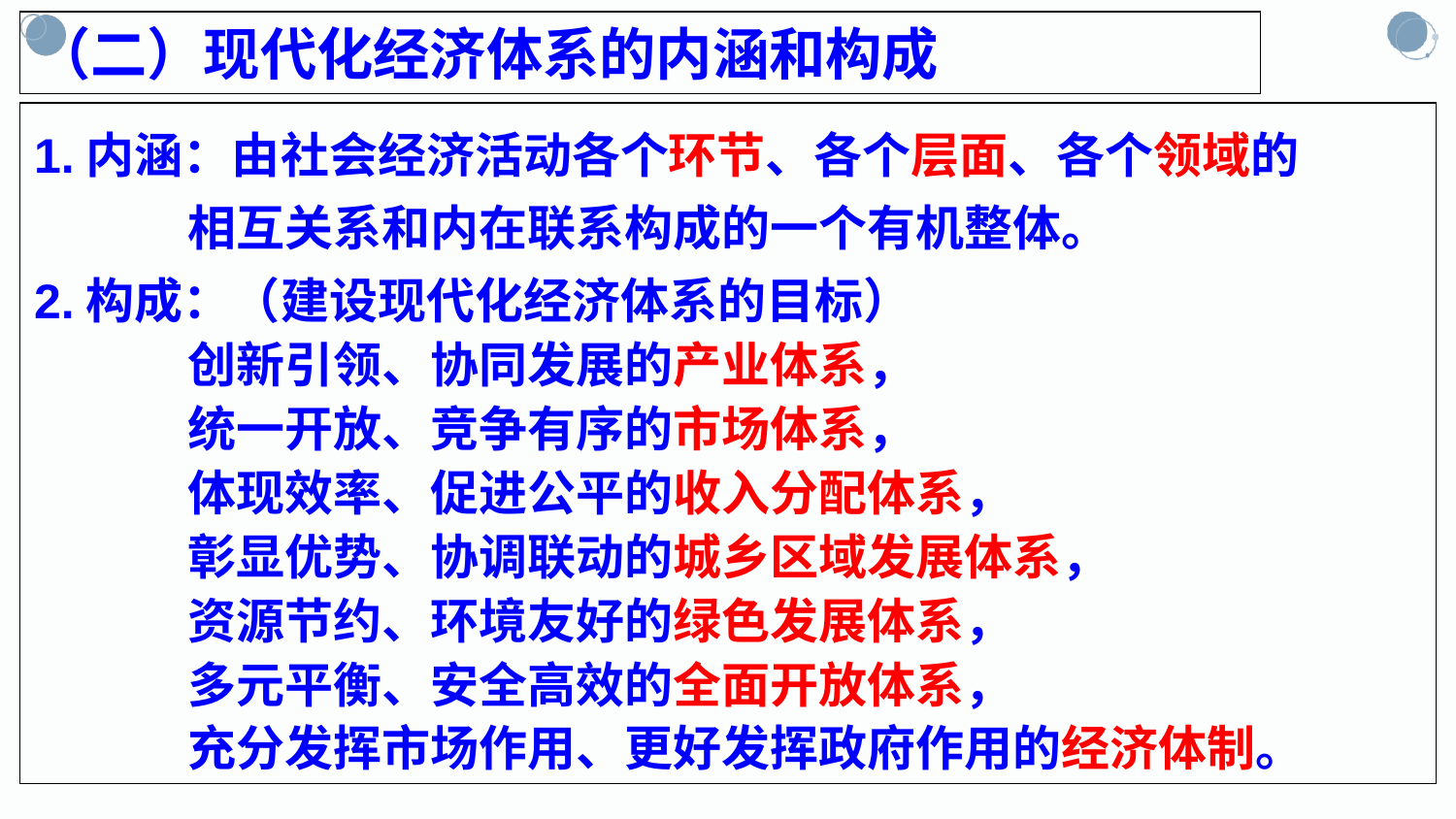

（二）现代化经济体系的内涵和构成
1.内涵：由社会经济活动各个环节、各个层面、各个领域的
             相互关系和内在联系构成的一个有机整体。
2.构成：（建设现代化经济体系的目标）
             创新引领、协同发展的产业体系，
             统一开放、竞争有序的市场体系，
             体现效率、促进公平的收入分配体系，
             彰显优势、协调联动的城乡区域发展体系，
             资源节约、环境友好的绿色发展体系，
             多元平衡、安全高效的全面开放体系，
             充分发挥市场作用、更好发挥政府作用的经济体制。